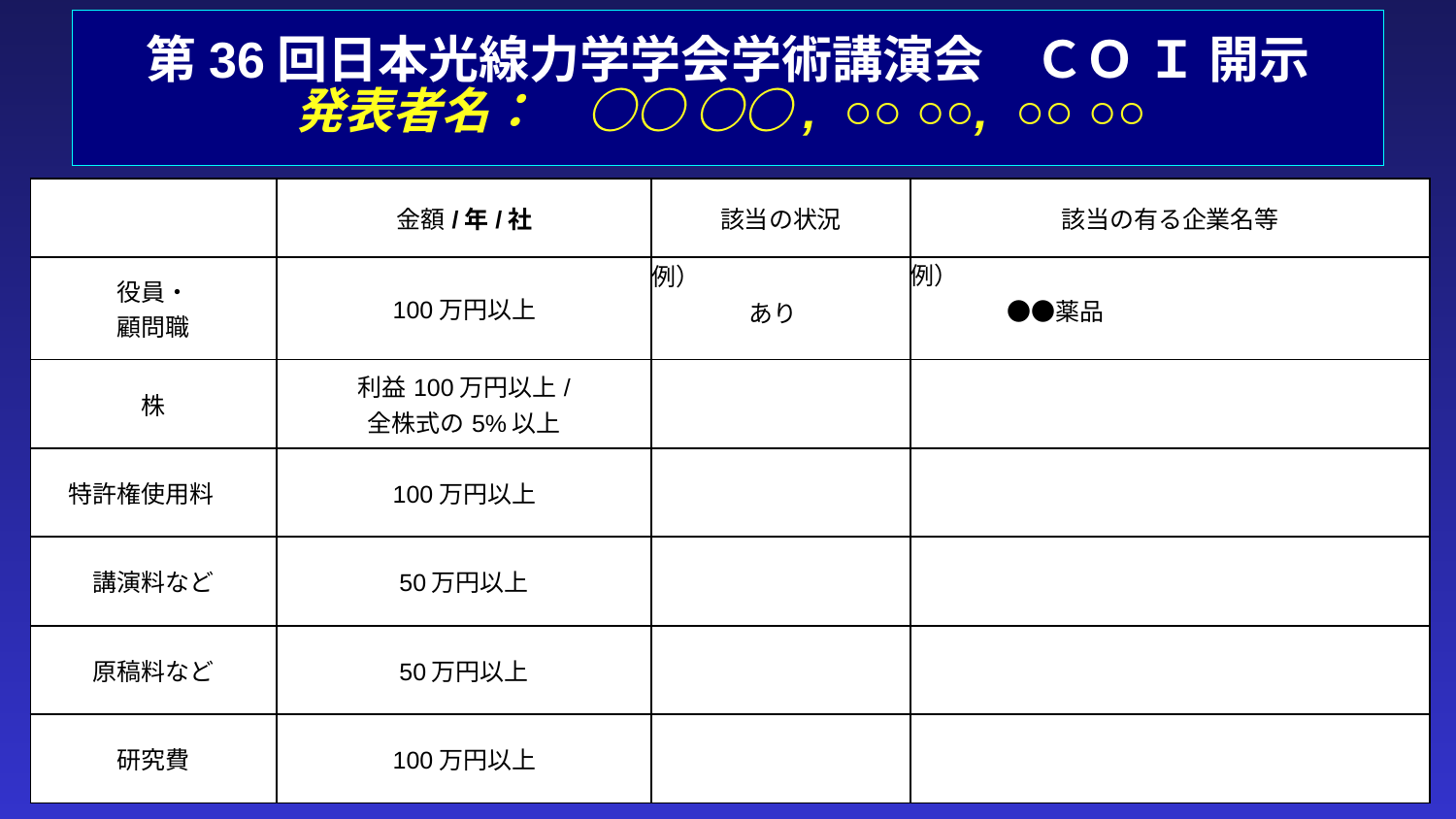

第36回日本光線力学学会学術講演会　ＣＯ Ｉ 開示
発表者名：　○○ ○○,  ○○ ○○,  ○○ ○○
|  | 金額/年/社 | 該当の状況 | 該当の有る企業名等 |
| --- | --- | --- | --- |
| 役員・ 顧問職 | 100万円以上 | 例） 　　　　あり | 例） 　　　　●●薬品 |
| 株 | 利益100万円以上/ 全株式の5%以上 |  |  |
| 特許権使用料 | 100万円以上 |  |  |
| 講演料など | 50万円以上 |  |  |
| 原稿料など | 50万円以上 |  |  |
| 研究費 | 100万円以上 |  |  |